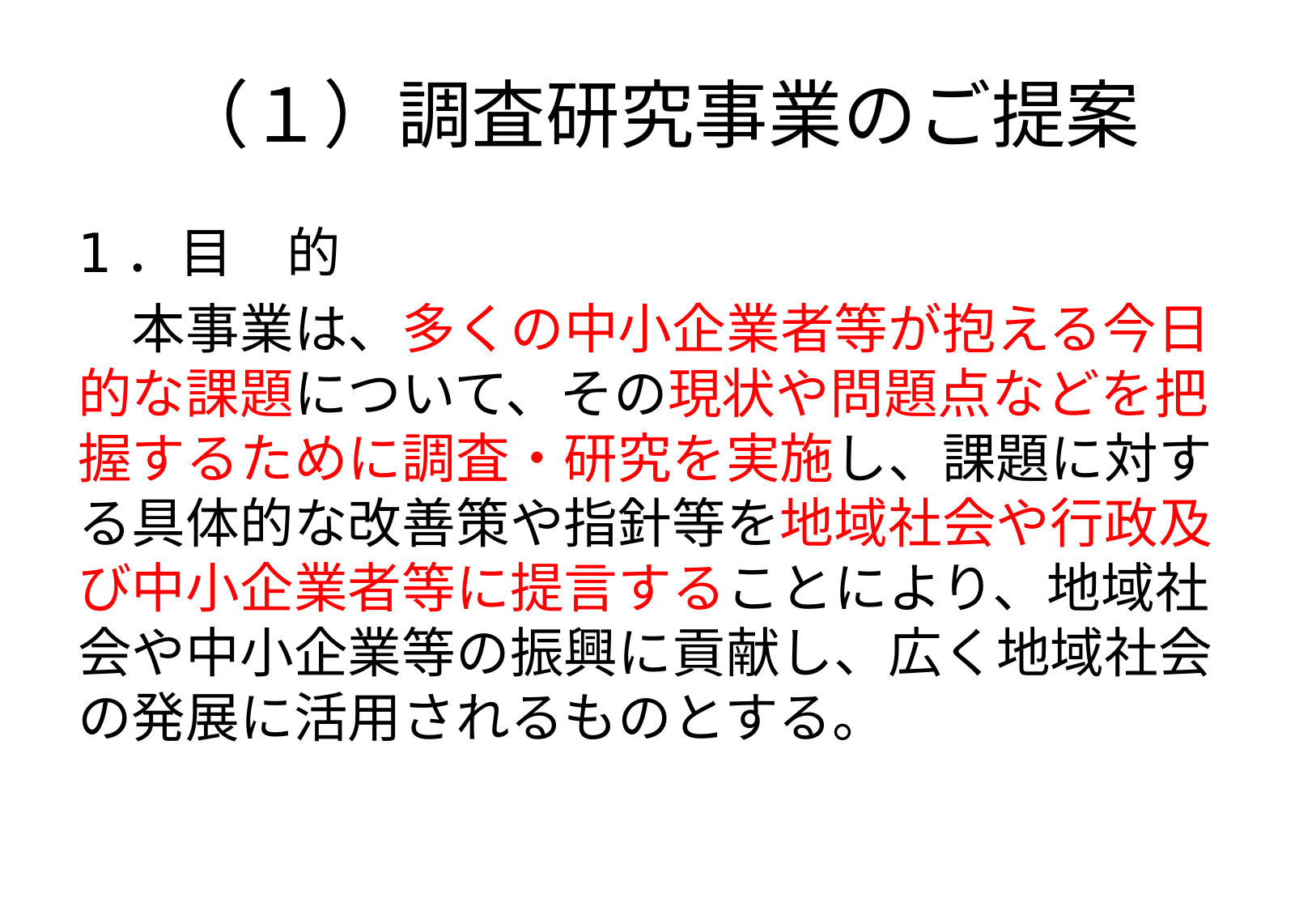

# （１）調査研究事業のご提案
1．目　的
　本事業は、多くの中小企業者等が抱える今日的な課題について、その現状や問題点などを把握するために調査・研究を実施し、課題に対する具体的な改善策や指針等を地域社会や行政及び中小企業者等に提言することにより、地域社会や中小企業等の振興に貢献し、広く地域社会の発展に活用されるものとする。